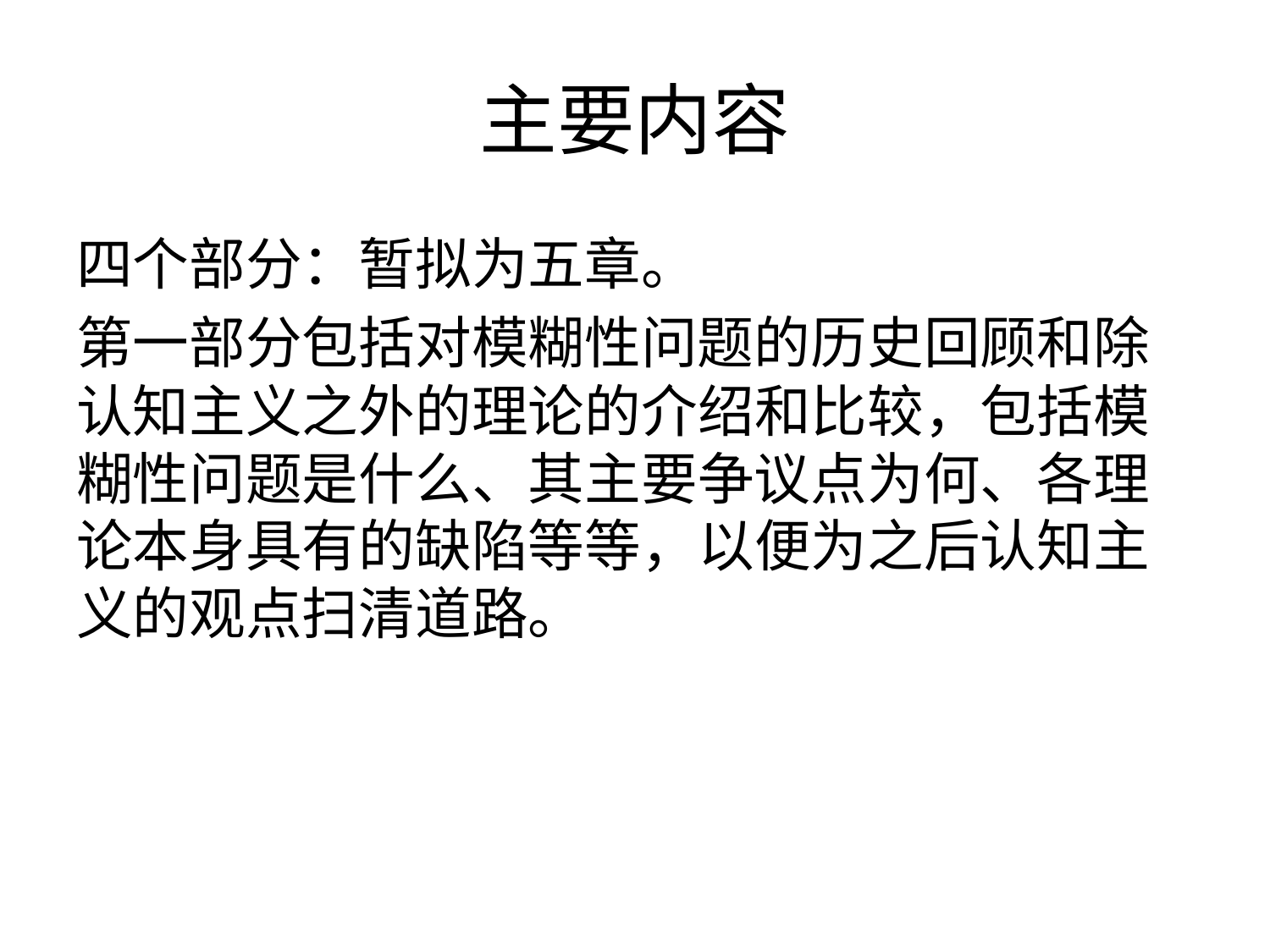

# 主要内容
四个部分：暂拟为五章。
第一部分包括对模糊性问题的历史回顾和除认知主义之外的理论的介绍和比较，包括模糊性问题是什么、其主要争议点为何、各理论本身具有的缺陷等等，以便为之后认知主义的观点扫清道路。